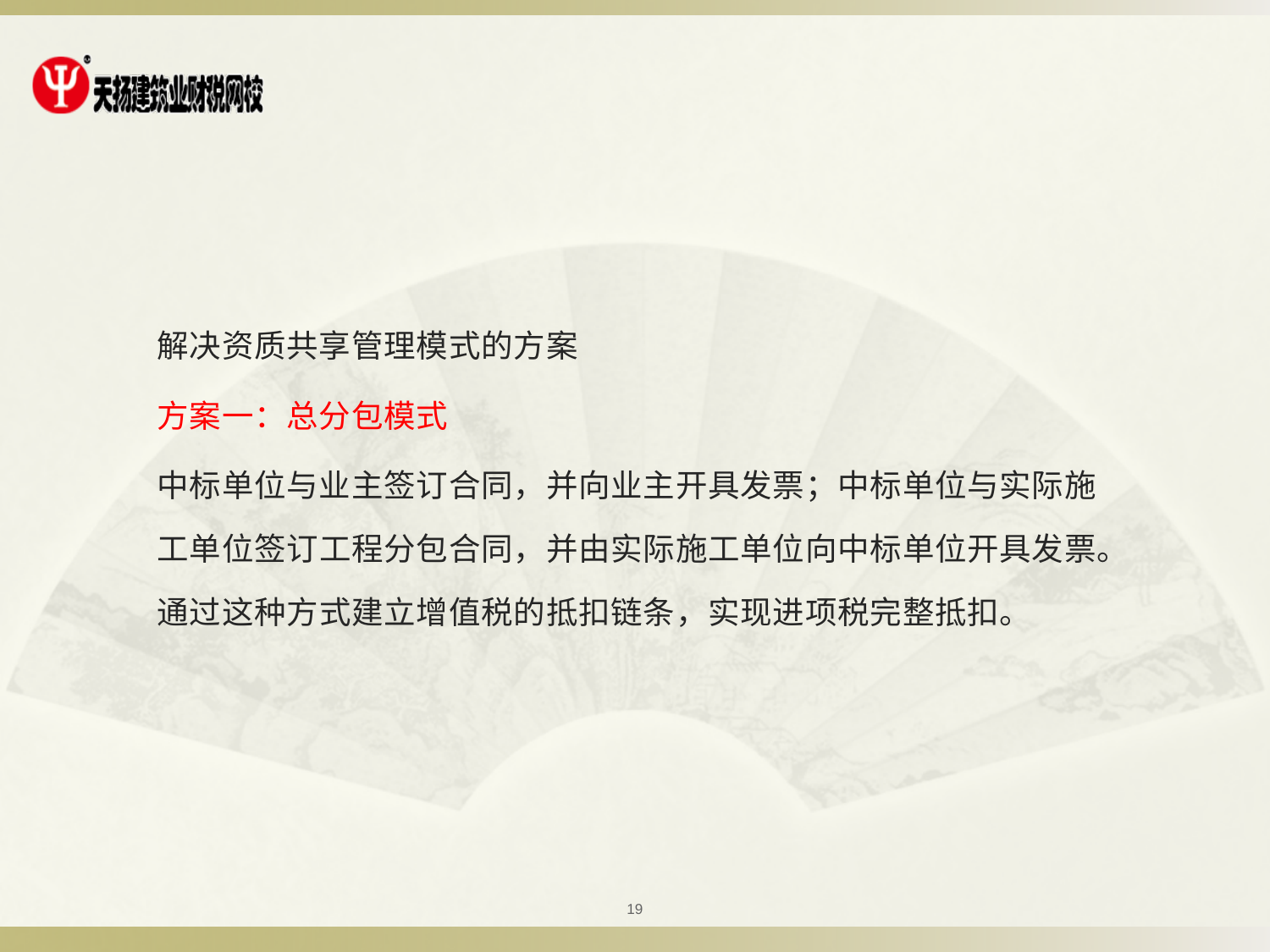

解决资质共享管理模式的方案
方案一：总分包模式
中标单位与业主签订合同，并向业主开具发票；中标单位与实际施工单位签订工程分包合同，并由实际施工单位向中标单位开具发票。通过这种方式建立增值税的抵扣链条，实现进项税完整抵扣。

19